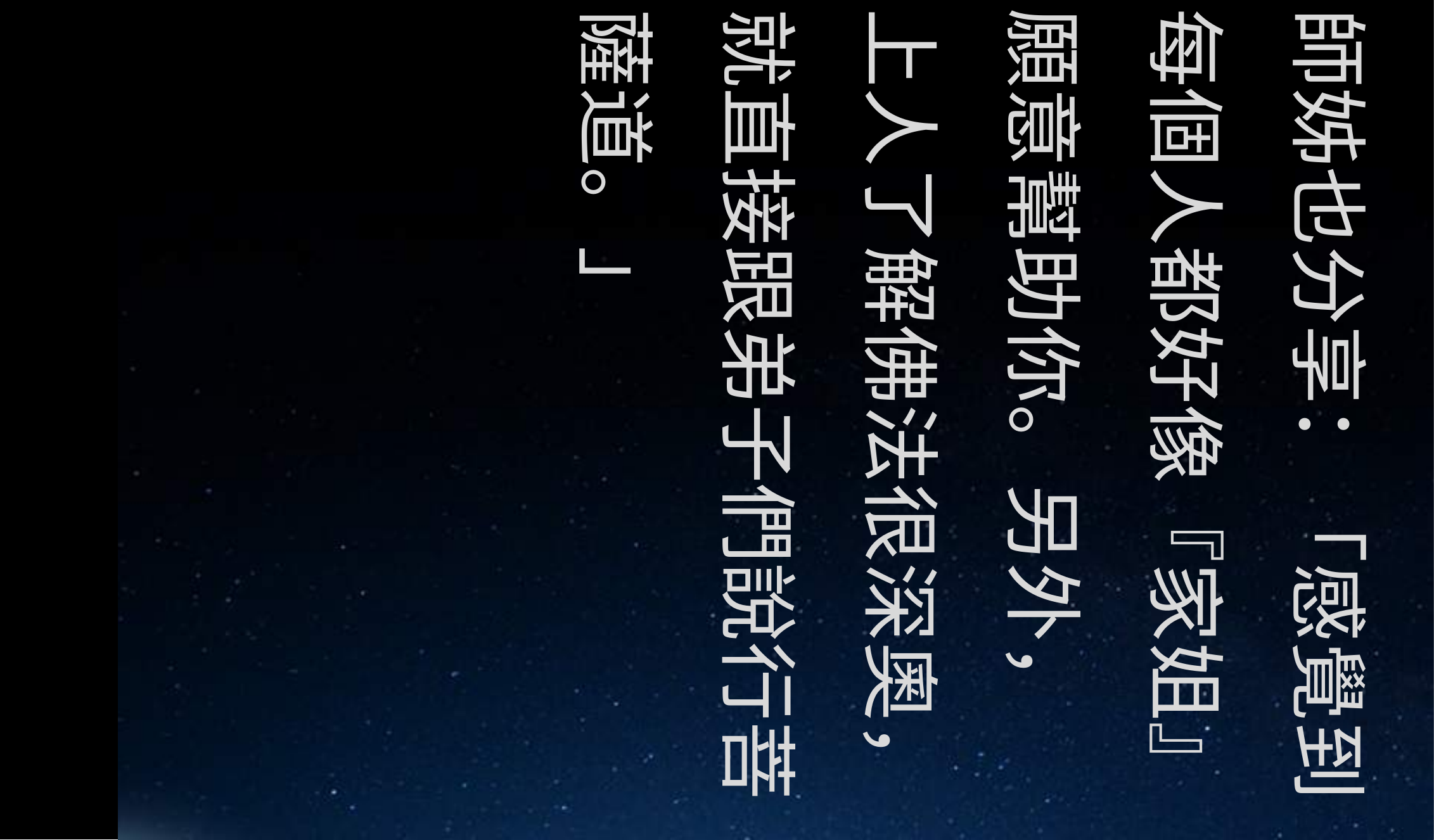

師姊也分享：「感覺到每個人都好像『家姐』願意幫助你。另外，
上人了解佛法很深奧，就直接跟弟子們說行菩薩道。」